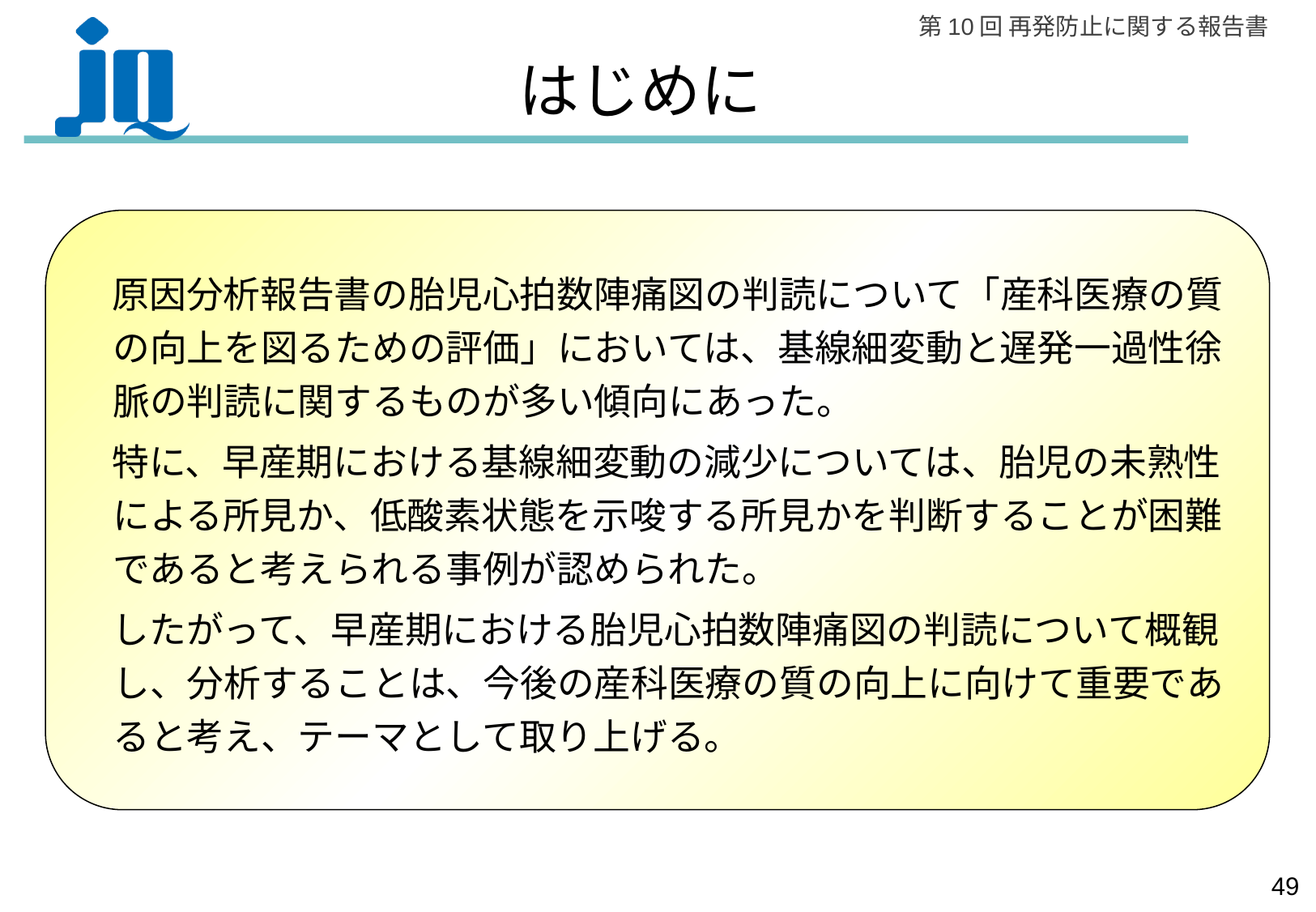

# はじめに
　原因分析報告書の胎児心拍数陣痛図の判読について「産科医療の質の向上を図るための評価」においては、基線細変動と遅発一過性徐脈の判読に関するものが多い傾向にあった。
　特に、早産期における基線細変動の減少については、胎児の未熟性による所見か、低酸素状態を示唆する所見かを判断することが困難であると考えられる事例が認められた。
　したがって、早産期における胎児心拍数陣痛図の判読について概観し、分析することは、今後の産科医療の質の向上に向けて重要であると考え、テーマとして取り上げる。
49